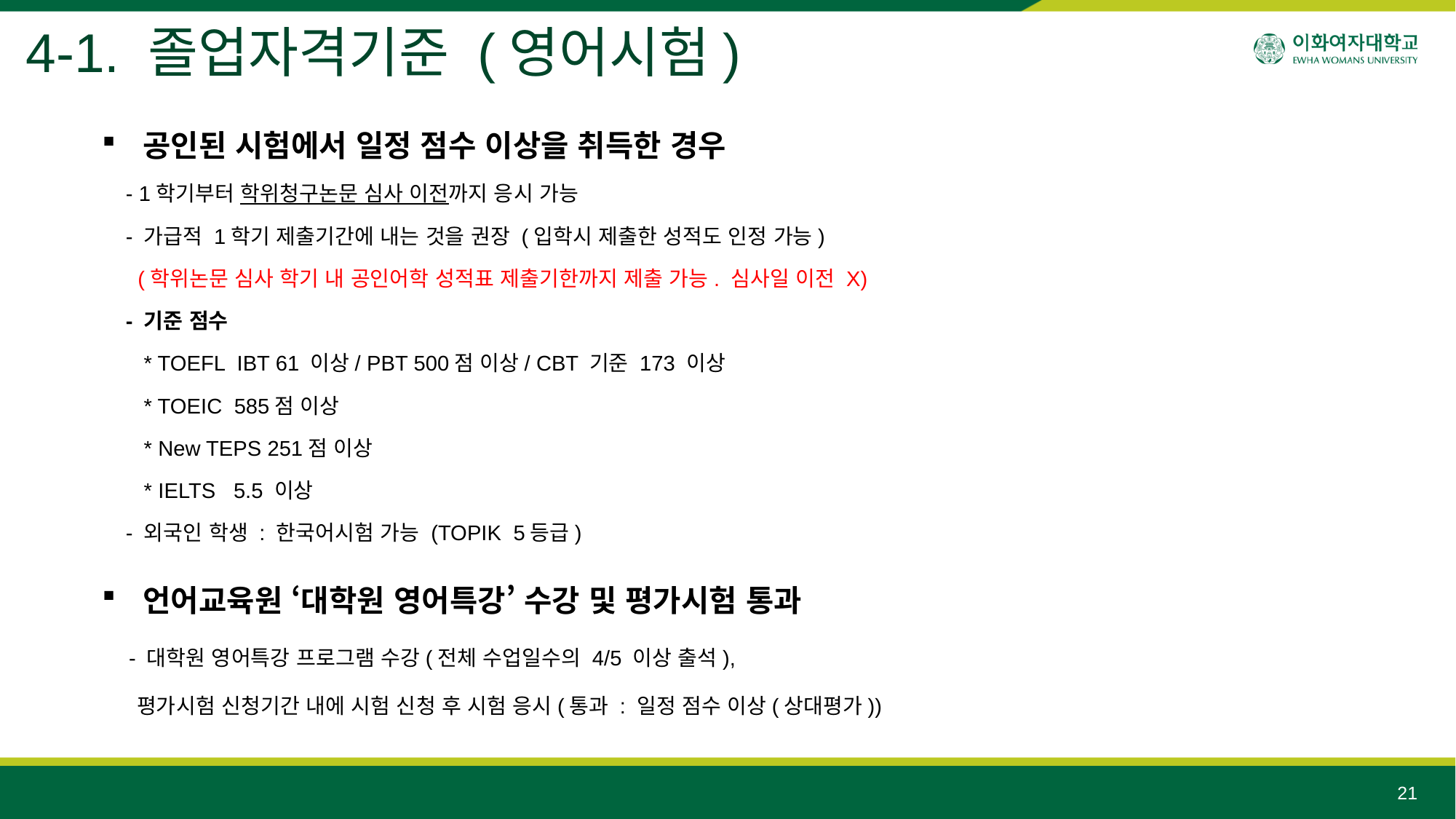

4-1. 졸업자격기준 (영어시험)
공인된 시험에서 일정 점수 이상을 취득한 경우
    - 1학기부터 학위청구논문 심사 이전까지 응시 가능
    - 가급적 1학기 제출기간에 내는 것을 권장 (입학시 제출한 성적도 인정 가능)
      (학위논문 심사 학기 내 공인어학 성적표 제출기한까지 제출 가능. 심사일 이전 X)
    - 기준 점수
       * TOEFL  IBT 61 이상/ PBT 500점 이상/ CBT 기준 173 이상
       * TOEIC  585점 이상
       * New TEPS 251점 이상
       * IELTS   5.5 이상
    - 외국인 학생 : 한국어시험 가능 (TOPIK  5등급)

언어교육원 ‘대학원 영어특강’ 수강 및 평가시험 통과
    - 대학원 영어특강 프로그램 수강(전체 수업일수의 4/5 이상 출석),
     평가시험 신청기간 내에 시험 신청 후 시험 응시(통과 : 일정 점수 이상(상대평가))
21